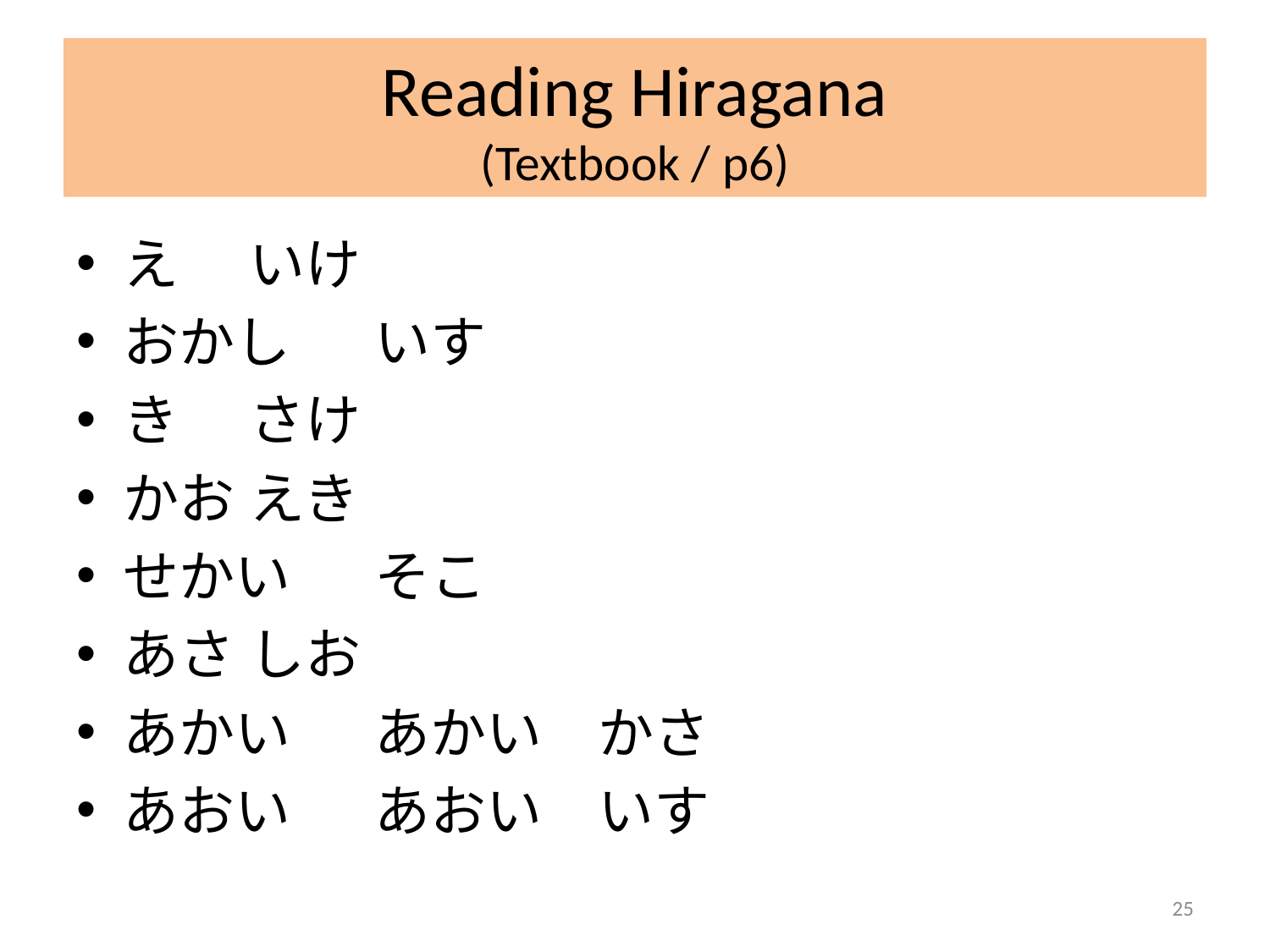

# Reading Hiragana (Textbook / p6)
え			いけ
おかし		いす
き			さけ
かお		えき
せかい		そこ
あさ		しお
あかい		あかい　かさ
あおい		あおい　いす
25